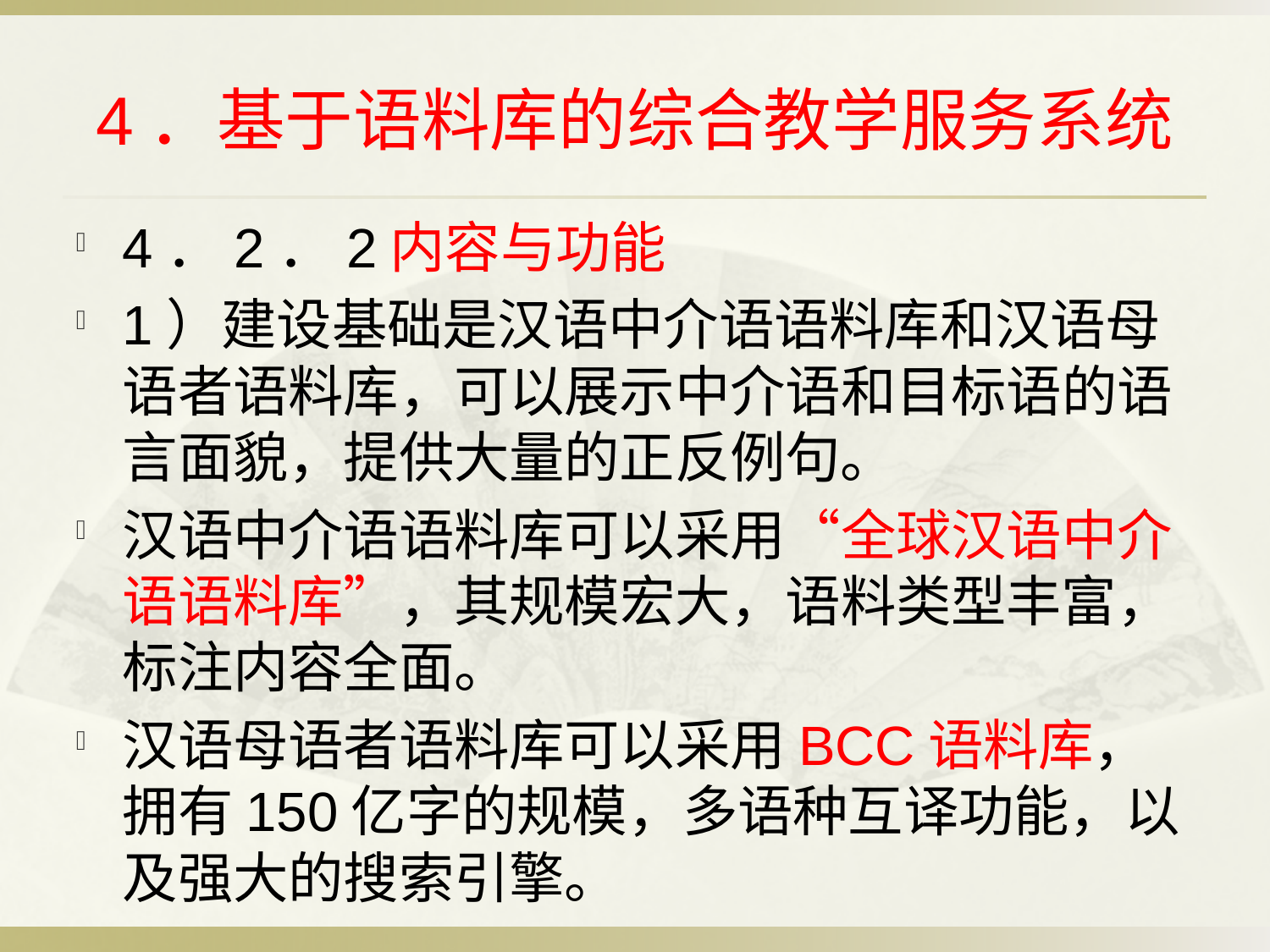

# 4．基于语料库的综合教学服务系统
4．2．2内容与功能
1）建设基础是汉语中介语语料库和汉语母语者语料库，可以展示中介语和目标语的语言面貌，提供大量的正反例句。
汉语中介语语料库可以采用“全球汉语中介语语料库”，其规模宏大，语料类型丰富，标注内容全面。
汉语母语者语料库可以采用BCC语料库，拥有150亿字的规模，多语种互译功能，以及强大的搜索引擎。